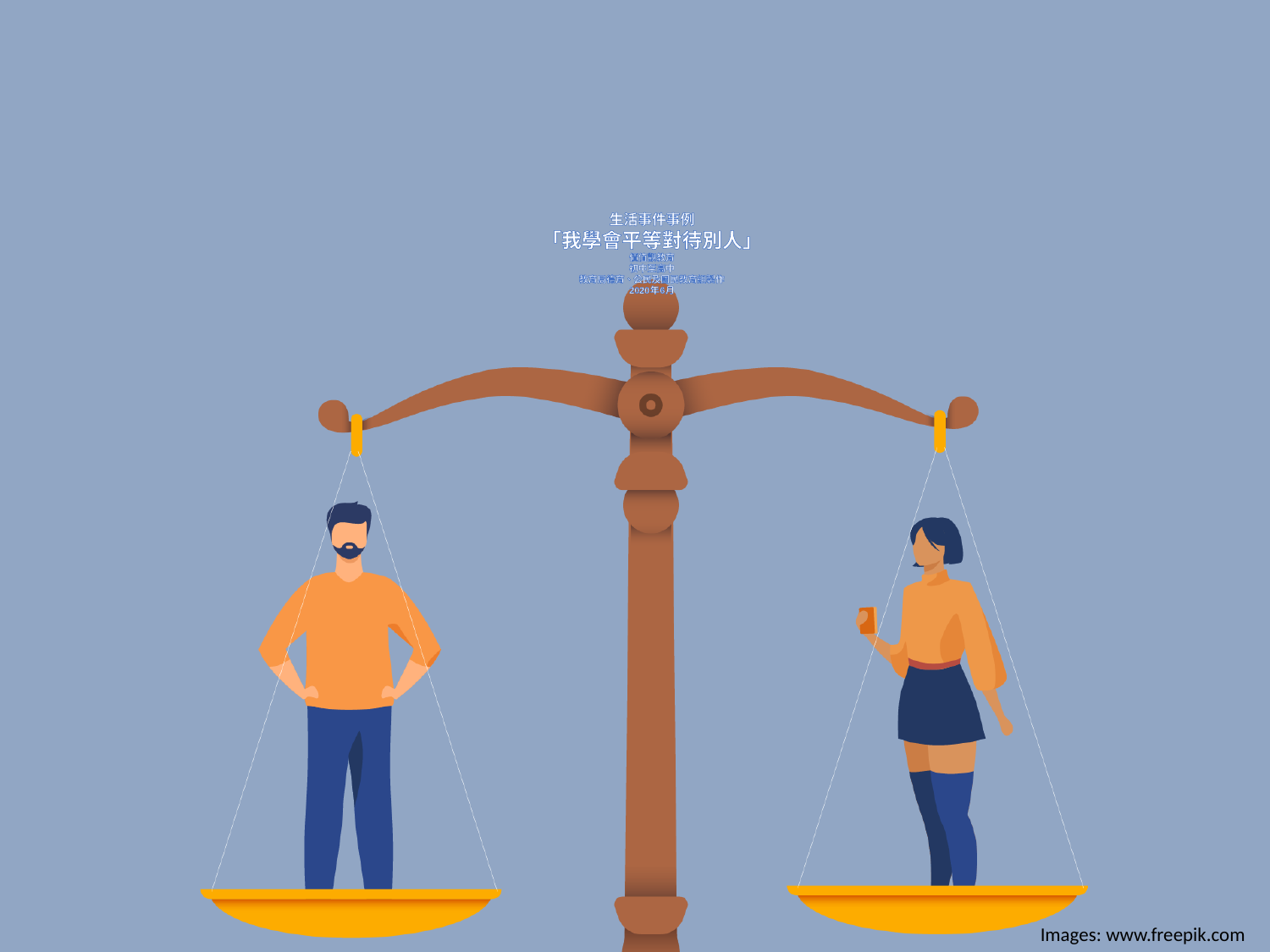

# 生活事件事例 「我學會平等對待別人」 價值觀教育 初中至高中 教育局德育、公民及國民教育組製作 2020年6月
Images: www.freepik.com